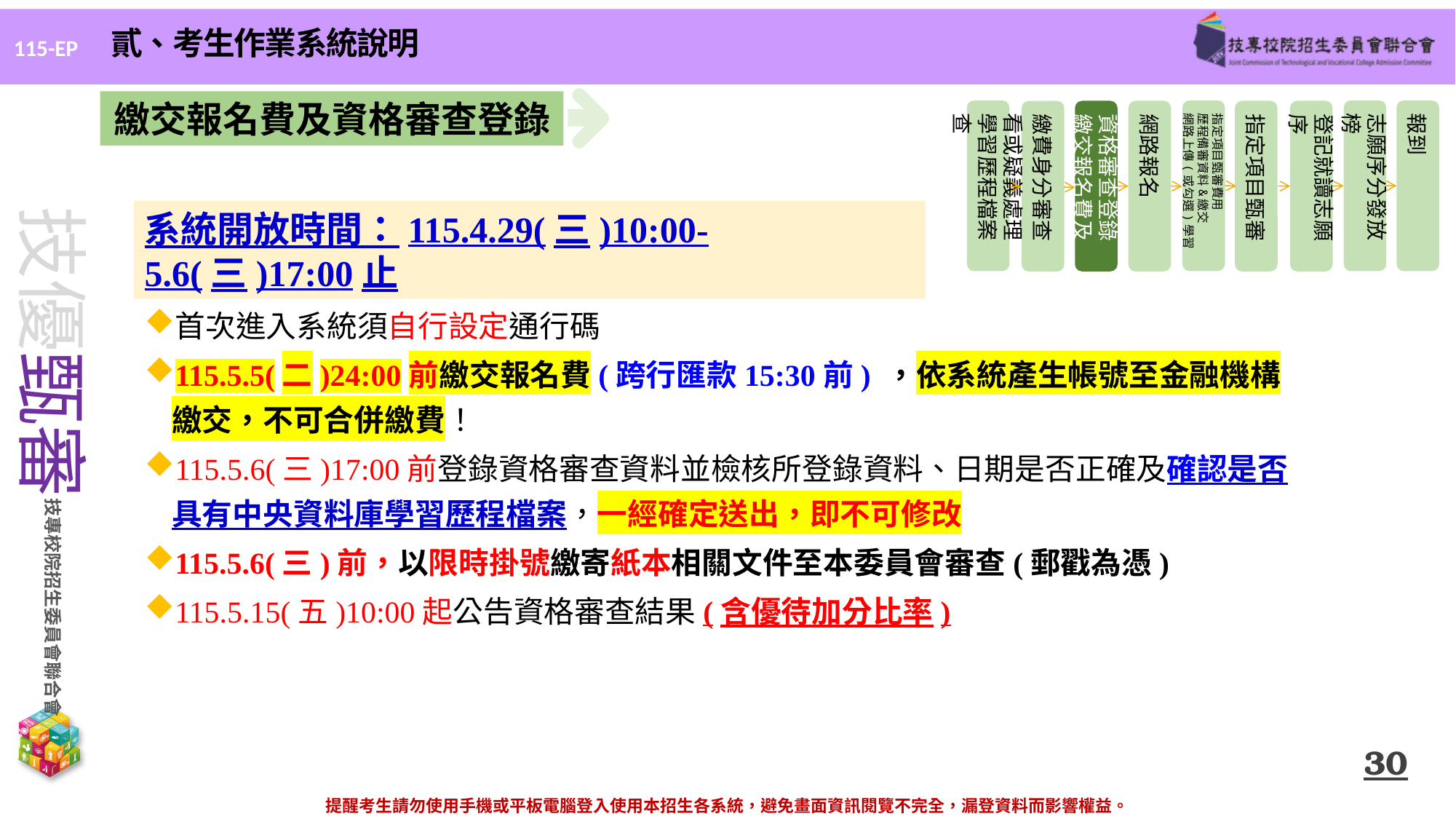

貳、考生作業系統說明

繳交報名費及資格審查登錄
看或疑義處理
學習歷程檔案查
指定項目甄審費用
歷程備審資料&繳交
網路上傳(或勾選)學習
志願序分發放榜
報到
資格審查登錄
繳交報名費及
網路報名
指定項目甄審
登記就讀志願序
繳費身分審查
系統開放時間：115.4.29(三)10:00-5.6(三)17:00止
首次進入系統須自行設定通行碼
115.5.5(二)24:00前繳交報名費(跨行匯款15:30前) ，依系統產生帳號至金融機構繳交，不可合併繳費！
115.5.6(三)17:00前登錄資格審查資料並檢核所登錄資料、日期是否正確及確認是否具有中央資料庫學習歷程檔案，一經確定送出，即不可修改
115.5.6(三)前，以限時掛號繳寄紙本相關文件至本委員會審查(郵戳為憑)
115.5.15(五)10:00起公告資格審查結果(含優待加分比率)